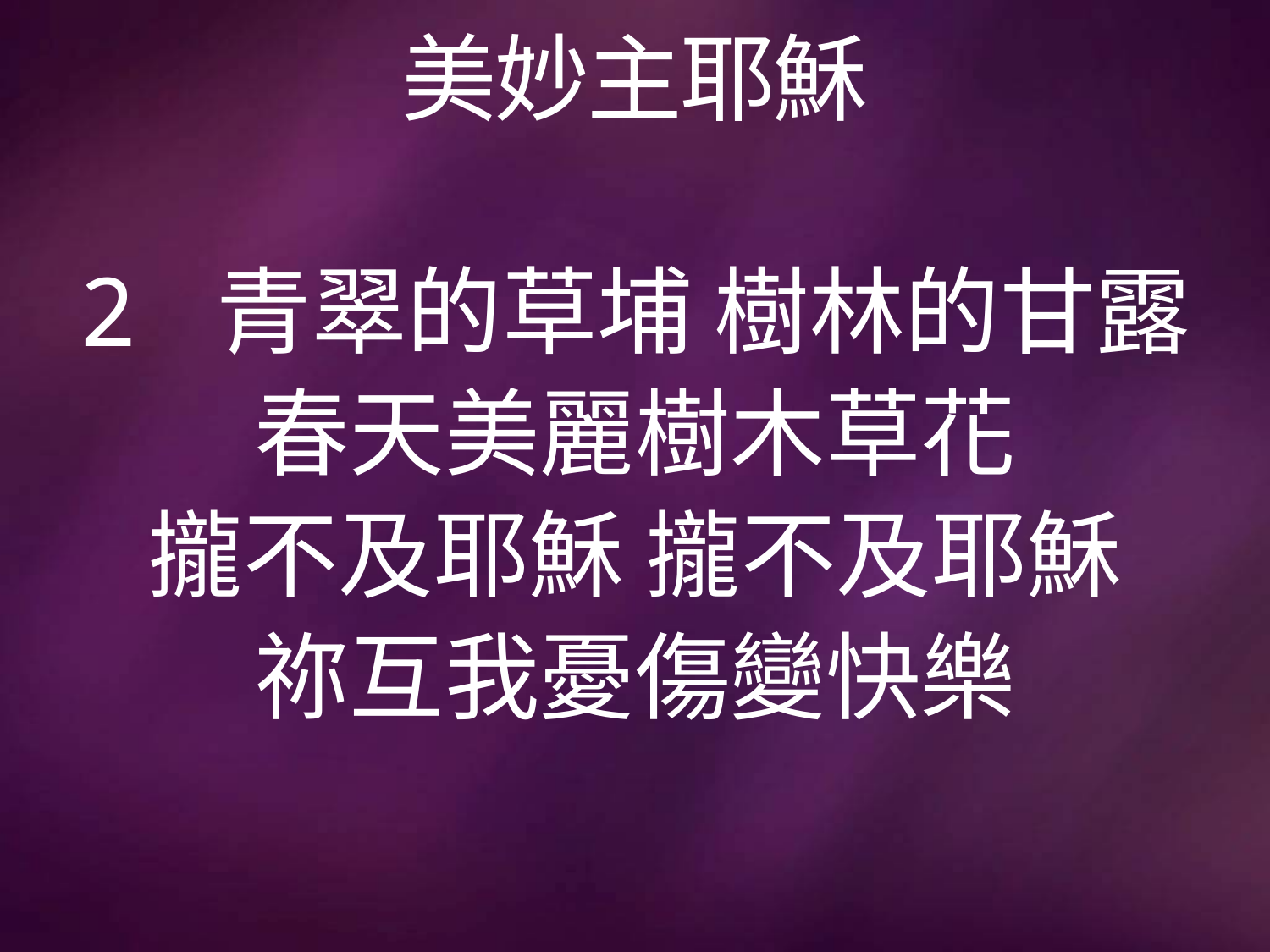

# 美妙主耶穌
2 青翠的草埔 樹林的甘露
春天美麗樹木草花
攏不及耶穌 攏不及耶穌
祢互我憂傷變快樂